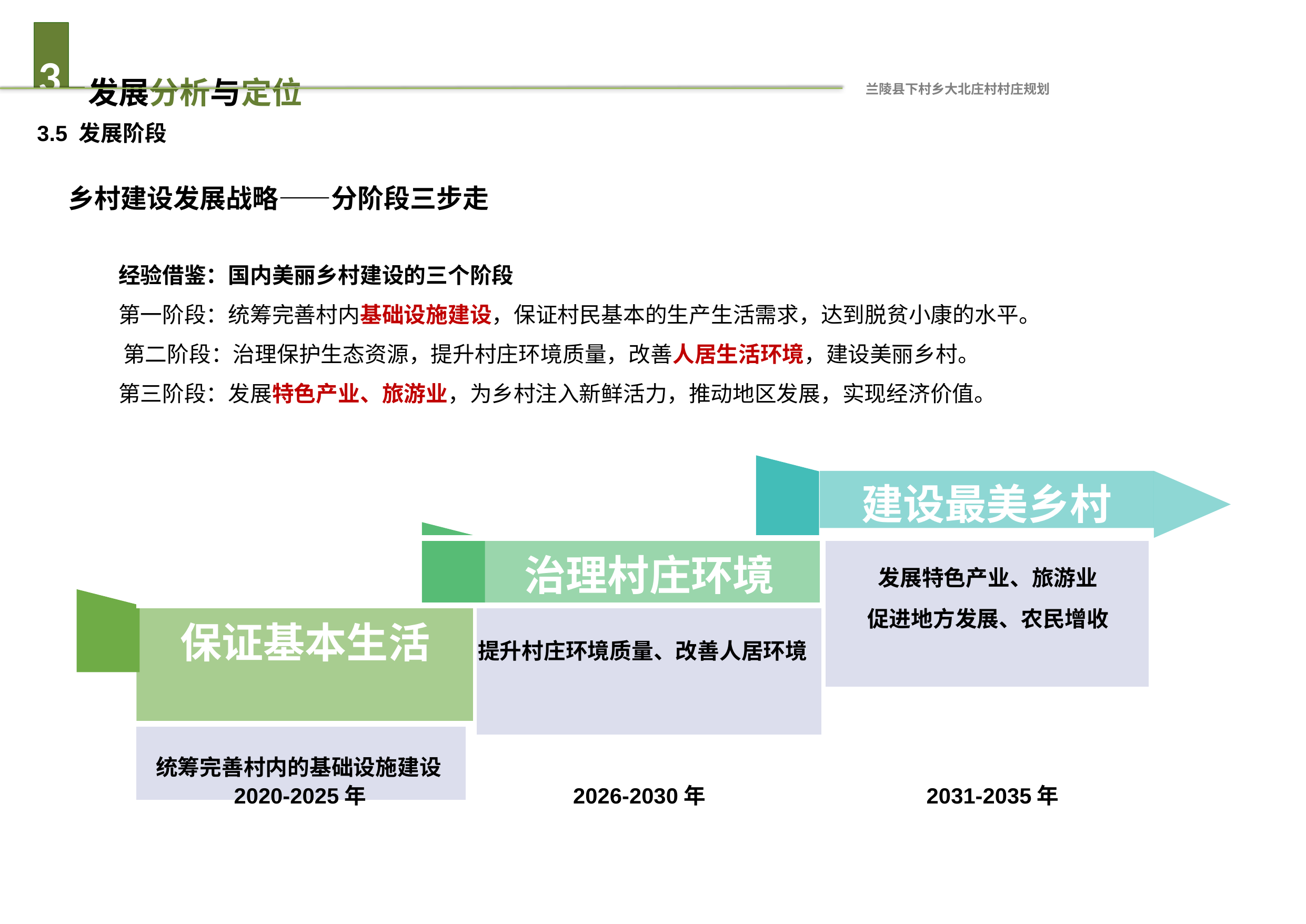

# 3	发展分析与定位
兰陵县下村乡大北庄村村庄规划

3.5 发展阶段

乡村建设发展战略——分阶段三步走

经验借鉴：国内美丽乡村建设的三个阶段
第一阶段：统筹完善村内基础设施建设，保证村民基本的生产生活需求，达到脱贫小康的水平。 第二阶段：治理保护生态资源，提升村庄环境质量，改善人居生活环境，建设美丽乡村。
第三阶段：发展特色产业、旅游业，为乡村注入新鲜活力，推动地区发展，实现经济价值。

建设最美乡村

| 治理村庄环境 |  |  | 发展特色产业、旅游业促进地方发展、农民增收 |
| --- | --- | --- | --- |
| 保证基本生活 |  | 提升村庄环境质量、改善人居环境 |  |
|  |  |  |  |
| 统筹完善村内的基础设施建设 |  |  |  |
|  |  |  |  |

2020-2025年
2026-2030年
2031-2035年